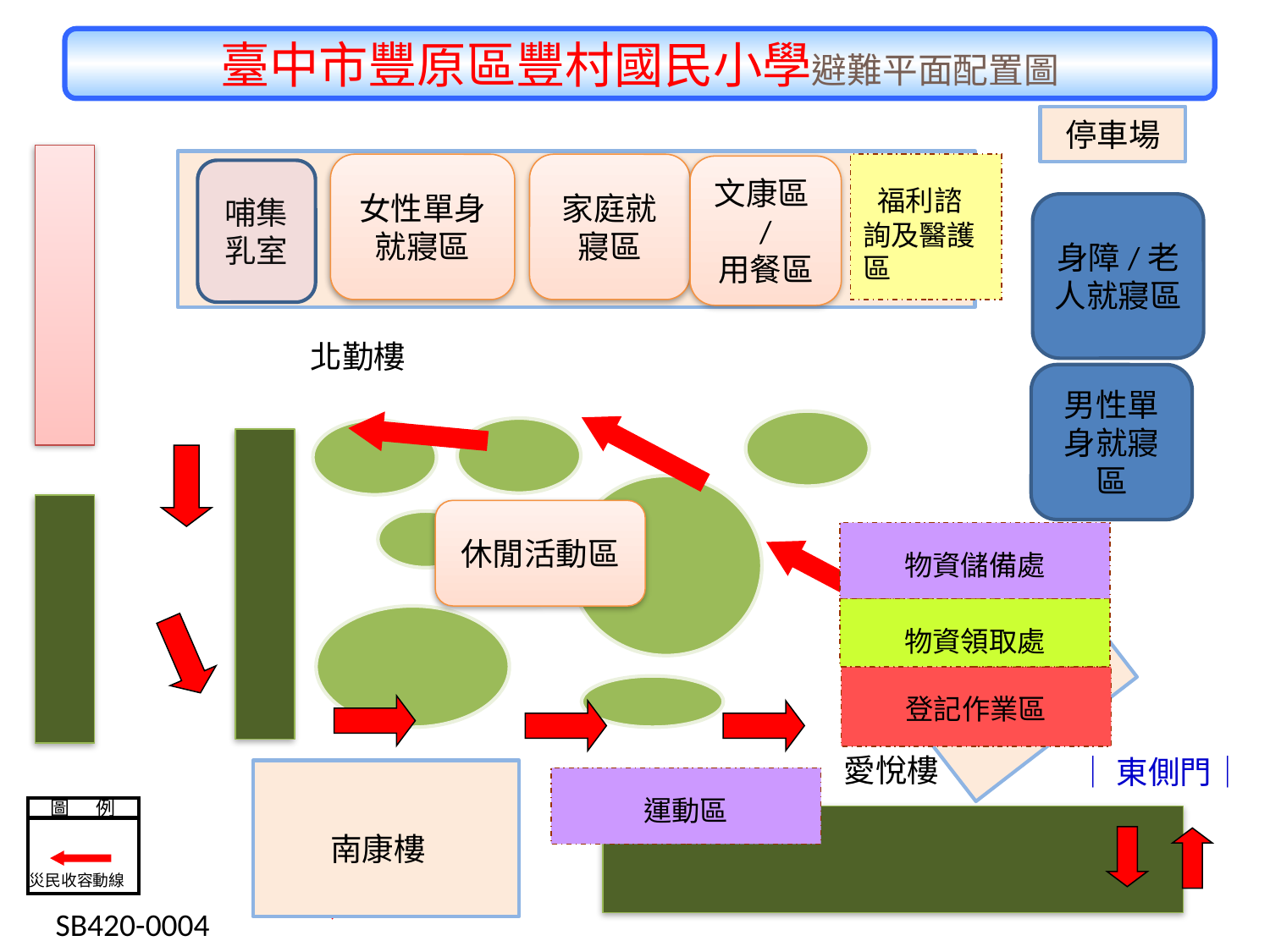

臺中市豐原區豐村國民小學避難平面配置圖
停車場

 福利諮詢及醫護區
家庭就寢區
女性單身
就寢區
文康區/
用餐區
哺集乳室
身障/老人就寢區
北勤樓
男性單身就寢區

休閒活動區

物資儲備處

物資領取處

登記作業區

愛悅樓
│東側門│

運動區
圖      例

災民收容動線

南康樓

 SB420-0004